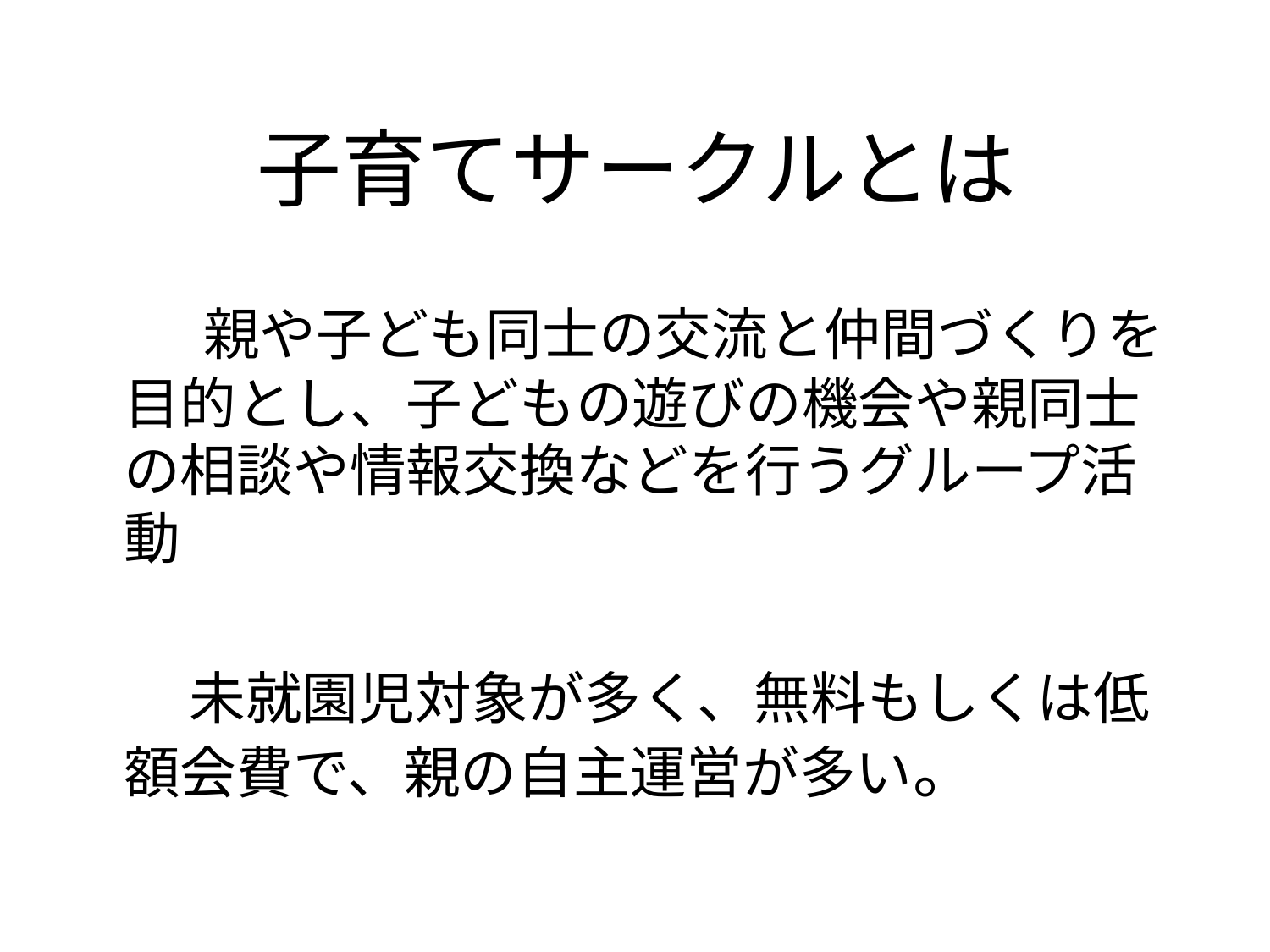

# 子育てサークルとは

　　親や子ども同士の交流と仲間づくりを目的とし、子どもの遊びの機会や親同士の相談や情報交換などを行うグループ活動

　　未就園児対象が多く、無料もしくは低額会費で、親の自主運営が多い。